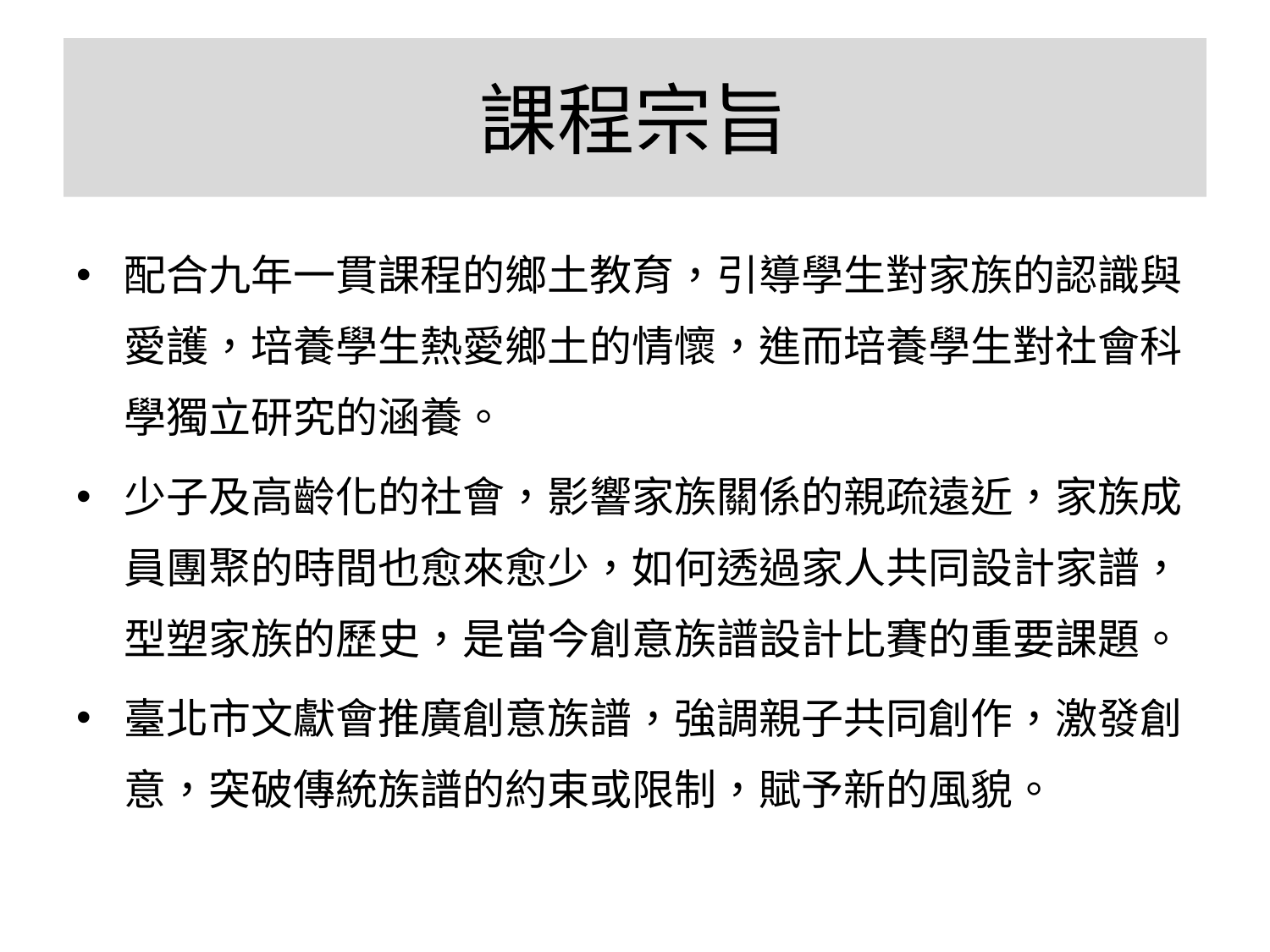

# 課程宗旨
配合九年一貫課程的鄉土教育，引導學生對家族的認識與愛護，培養學生熱愛鄉土的情懷，進而培養學生對社會科學獨立研究的涵養。
少子及高齡化的社會，影響家族關係的親疏遠近，家族成員團聚的時間也愈來愈少，如何透過家人共同設計家譜，型塑家族的歷史，是當今創意族譜設計比賽的重要課題。
臺北市文獻會推廣創意族譜，強調親子共同創作，激發創意，突破傳統族譜的約束或限制，賦予新的風貌。